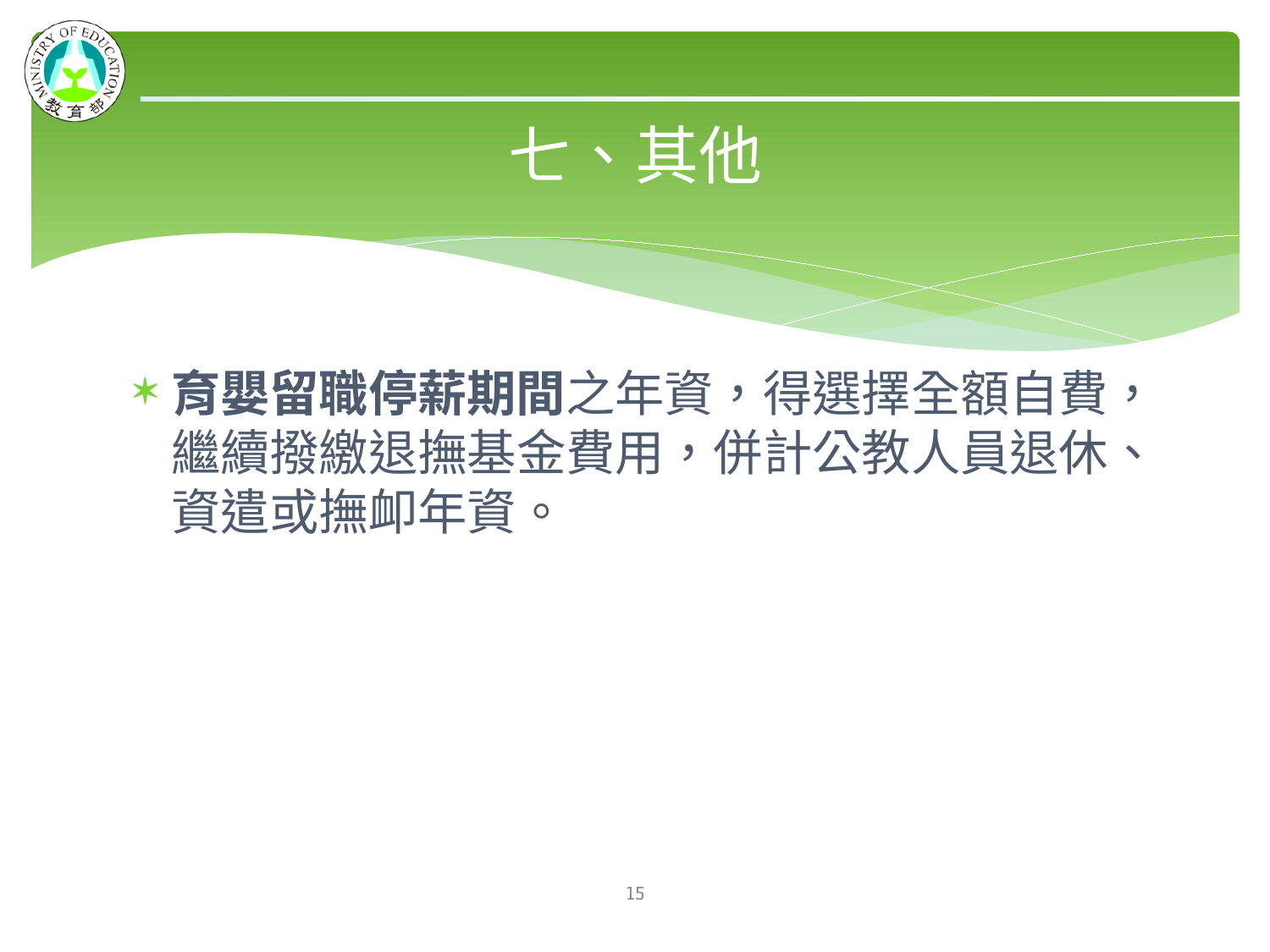

# 七、其他
育嬰留職停薪期間之年資，得選擇全額自費，繼續撥繳退撫基金費用，併計公教人員退休、資遣或撫卹年資。
15